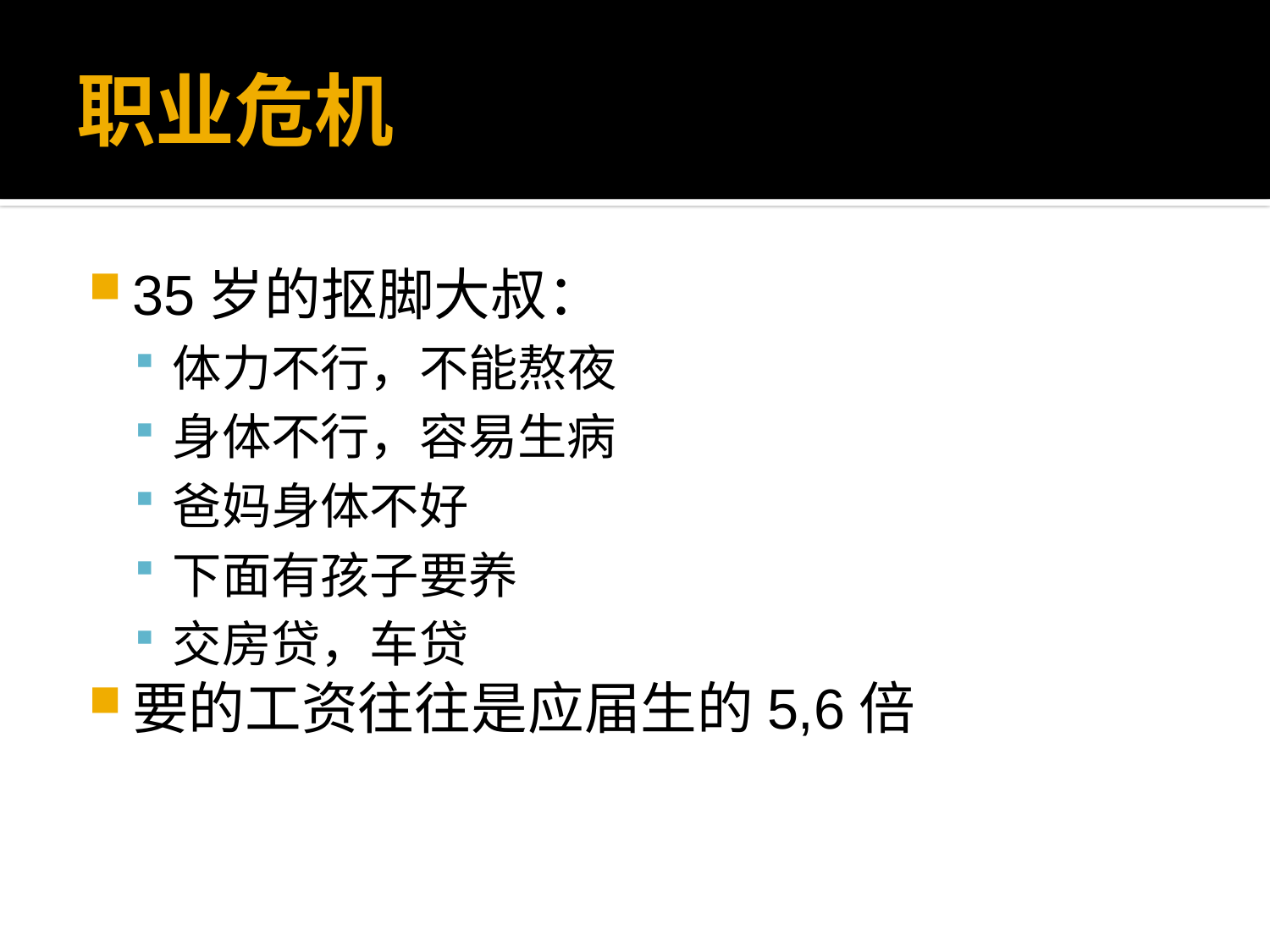

# 职业危机
35岁的抠脚大叔：
体力不行，不能熬夜
身体不行，容易生病
爸妈身体不好
下面有孩子要养
交房贷，车贷
要的工资往往是应届生的5,6倍